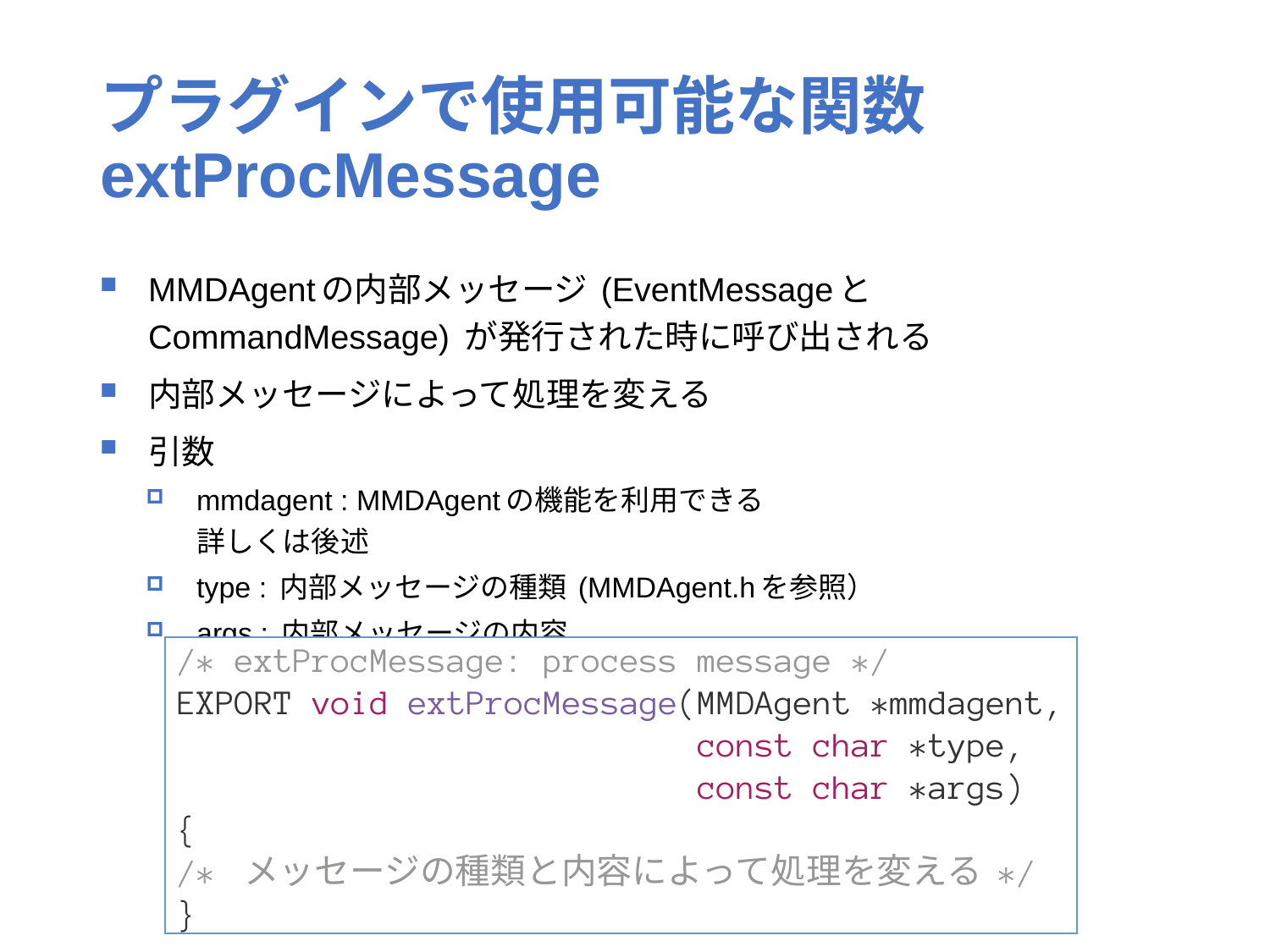

# プラグインで使用可能な関数 extProcMessage
MMDAgentの内部メッセージ (EventMessageとCommandMessage) が発行された時に呼び出される
内部メッセージによって処理を変える
引数
mmdagent : MMDAgentの機能を利用できる
詳しくは後述
type : 内部メッセージの種類 (MMDAgent.hを参照）
args : 内部メッセージの内容
/* extProcMessage: process message */
EXPORT void extProcMessage(MMDAgent *mmdagent,
                           const char *type,
                           const char *args)
{
/* メッセージの種類と内容によって処理を変える */
}